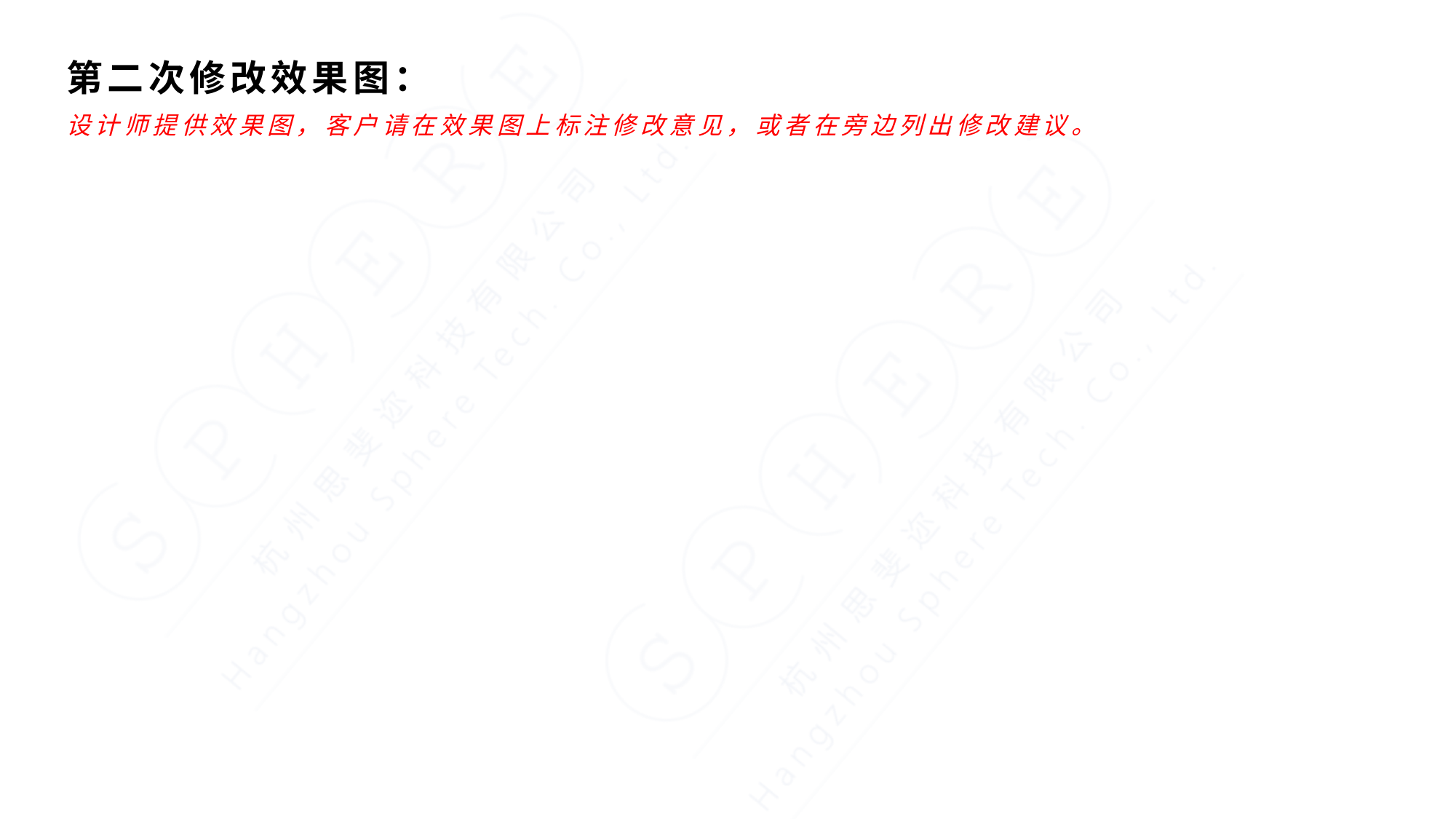

第二次修改效果图：
设计师提供效果图，客户请在效果图上标注修改意见，或者在旁边列出修改建议。